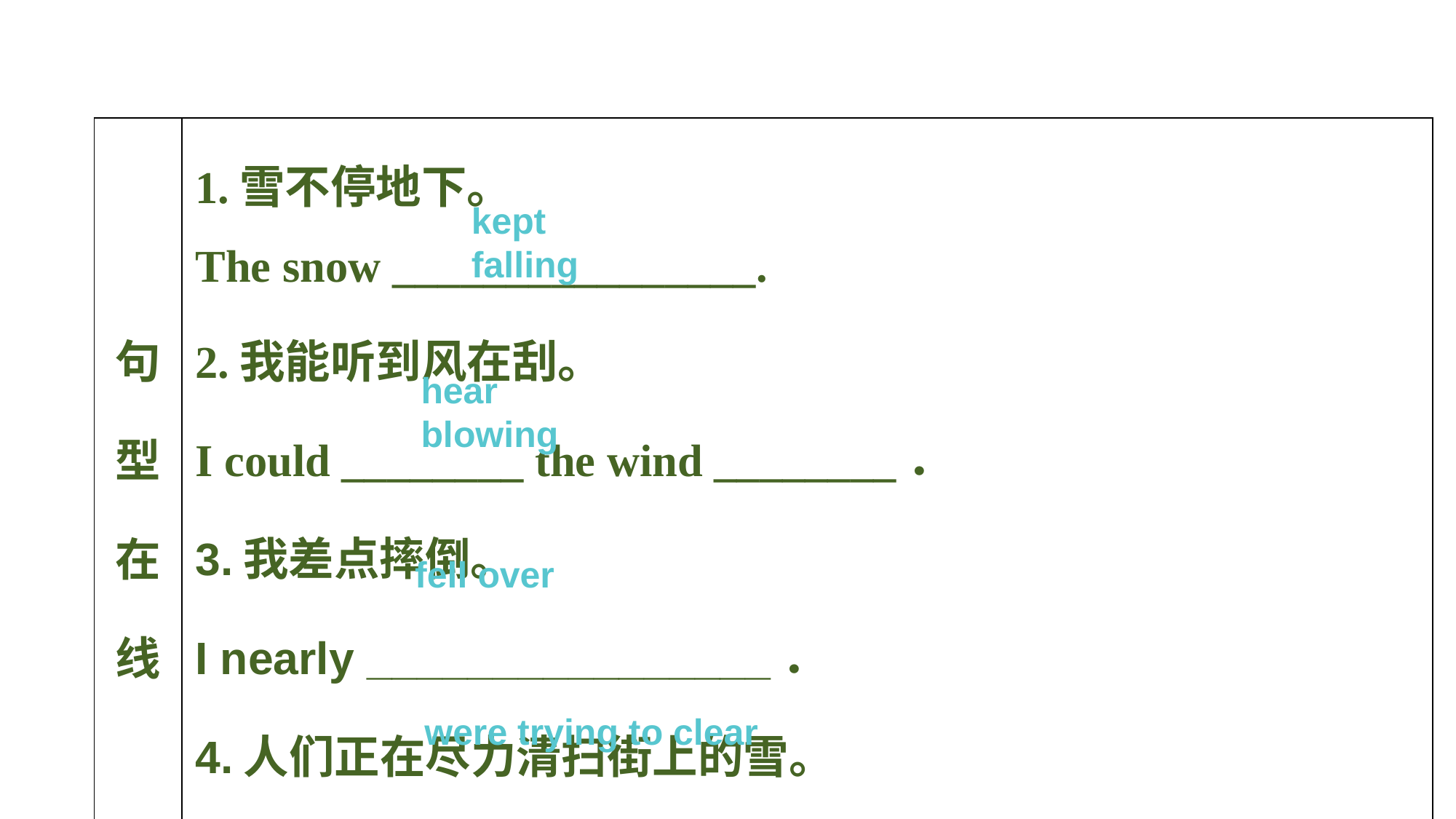

| 句型在线 | 1.雪不停地下。 The snow \_\_\_\_\_\_\_\_\_\_\_\_\_\_\_\_. 2.我能听到风在刮。 I could \_\_\_\_\_\_\_\_ the wind \_\_\_\_\_\_\_\_． 3.我差点摔倒。 I nearly \_\_\_\_\_\_\_\_\_\_\_\_\_\_\_\_． 4.人们正在尽力清扫街上的雪。 People \_\_\_\_\_\_\_\_\_\_\_\_\_\_\_\_\_\_\_ the snow from the streets. |
| --- | --- |
kept falling
hear                      blowing
fell over
were trying to clear